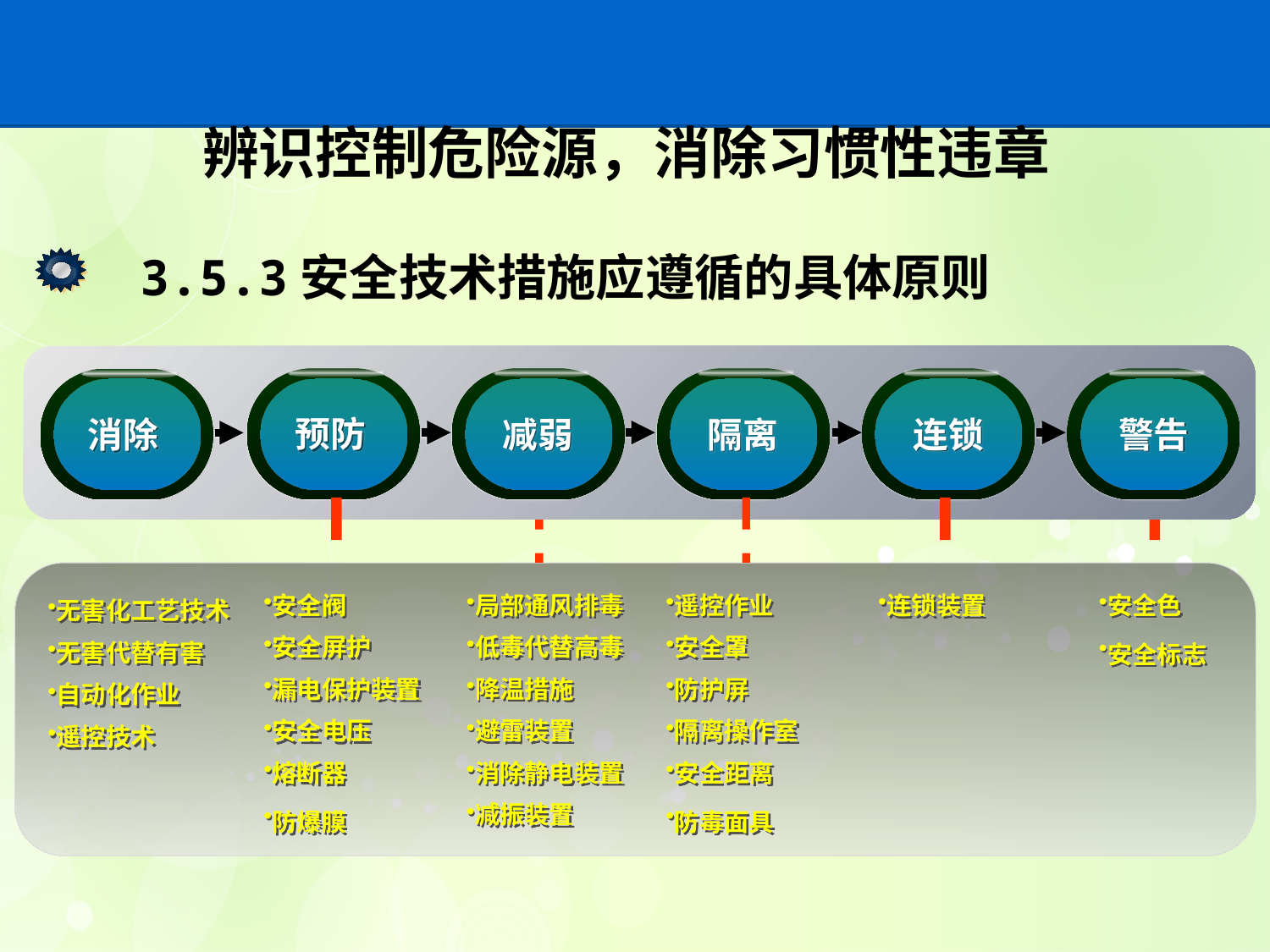

# 辨识控制危险源，消除习惯性违章
3.5.3安全技术措施应遵循的具体原则

预防
消除
减弱
隔离
连锁
警告

安全阀
安全屏护
漏电保护装置
安全电压
熔断器
防爆膜
局部通风排毒
低毒代替高毒
降温措施
避雷装置
消除静电装置
减振装置
遥控作业
安全罩
防护屏
隔离操作室
安全距离
防毒面具
连锁装置
安全色
安全标志
无害化工艺技术
无害代替有害
自动化作业
遥控技术